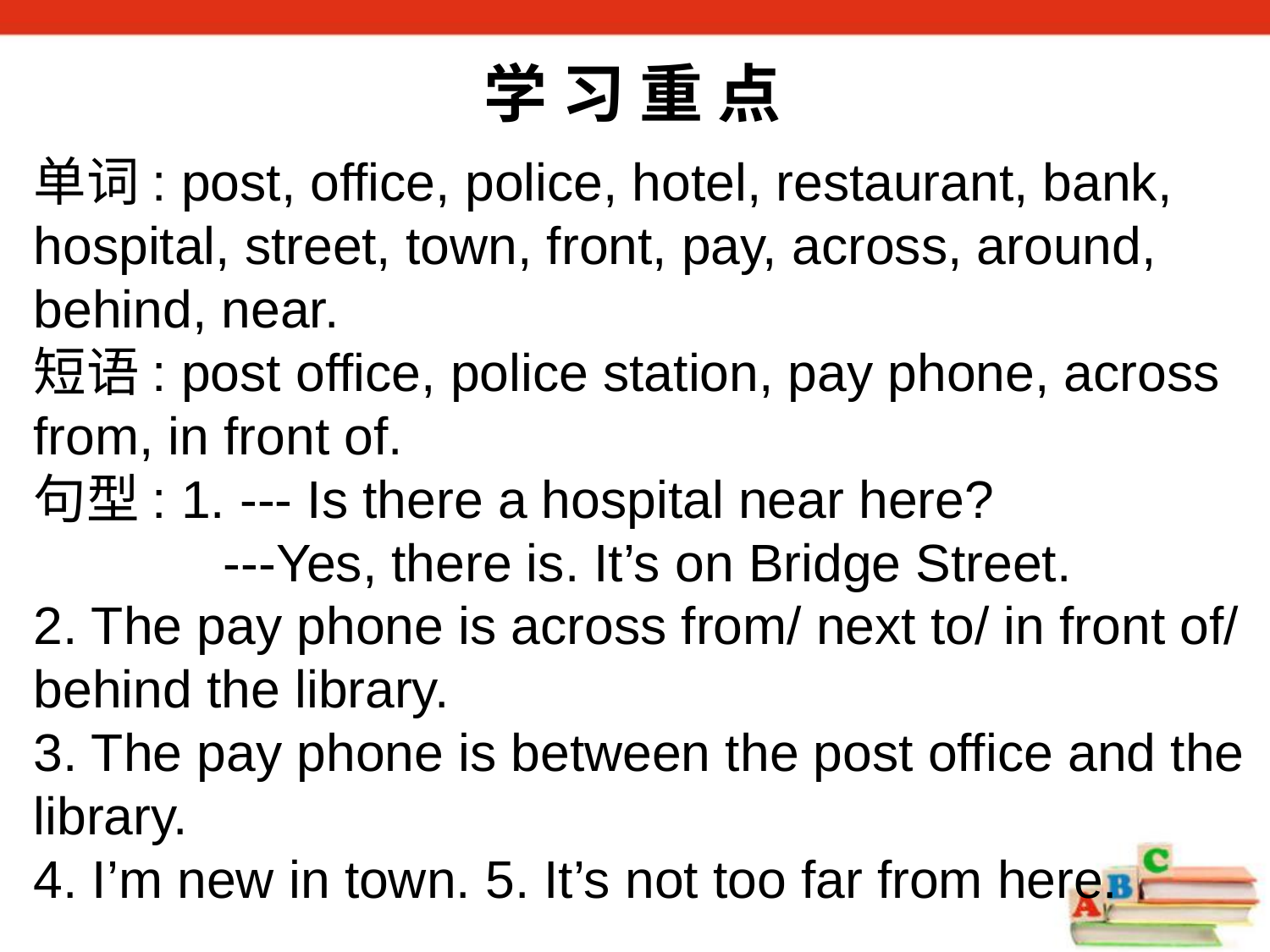

学 习 重 点
单词: post, office, police, hotel, restaurant, bank, hospital, street, town, front, pay, across, around, behind, near.
短语: post office, police station, pay phone, across from, in front of.
句型: 1. --- Is there a hospital near here?
             ---Yes, there is. It’s on Bridge Street.
2. The pay phone is across from/ next to/ in front of/ behind the library.
3. The pay phone is between the post office and the library.
4. I’m new in town. 5. It’s not too far from here.